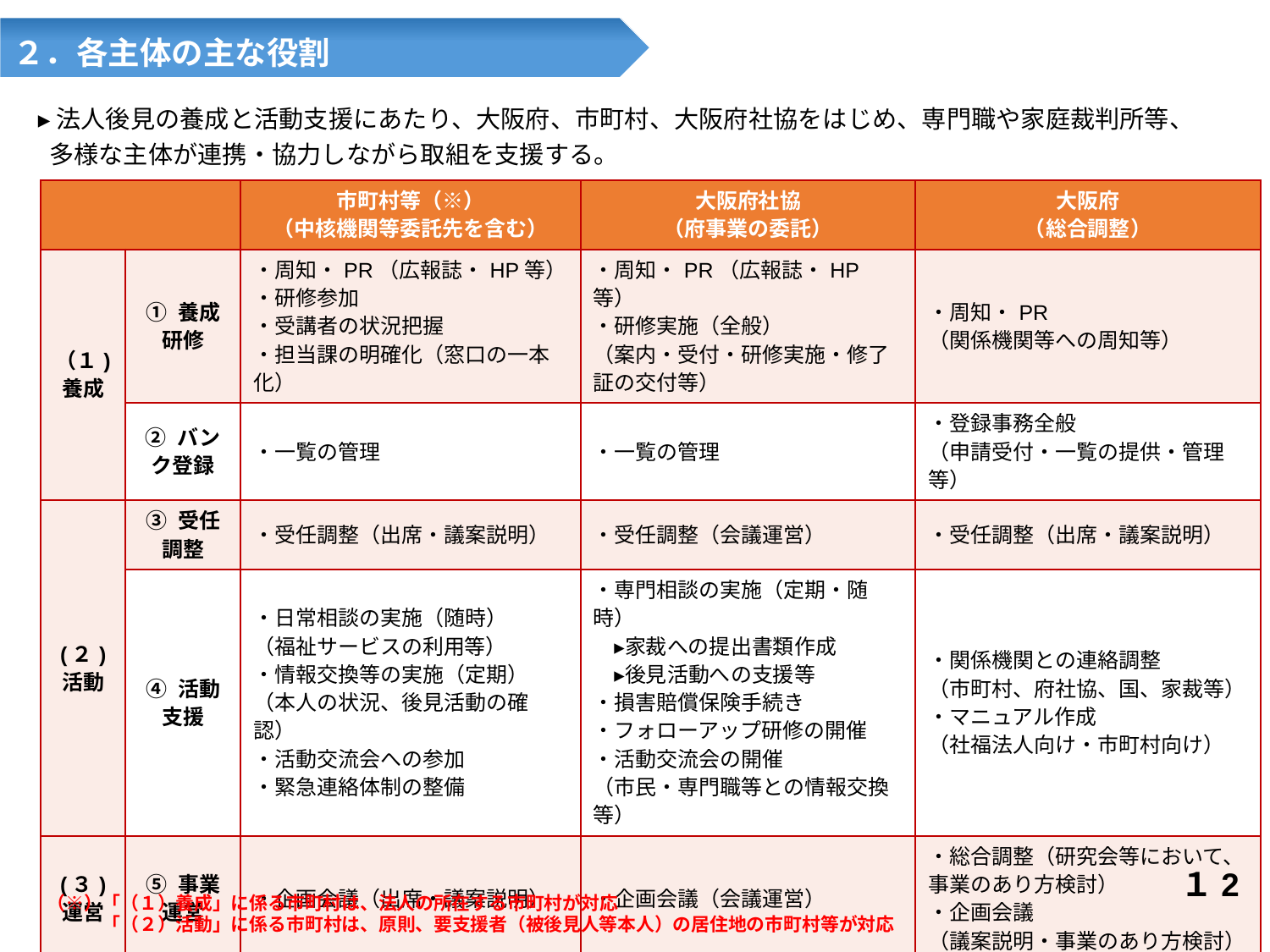

２．各主体の主な役割
▸法人後見の養成と活動支援にあたり、大阪府、市町村、大阪府社協をはじめ、専門職や家庭裁判所等、
 多様な主体が連携・協力しながら取組を支援する。
|  |  | 市町村等（※） （中核機関等委託先を含む） | 大阪府社協 （府事業の委託） | 大阪府 （総合調整） |
| --- | --- | --- | --- | --- |
| （１) 養成 | ① 養成研修 | ・周知・PR（広報誌・HP等） ・研修参加 ・受講者の状況把握 ・担当課の明確化（窓口の一本化） | ・周知・PR（広報誌・HP等） ・研修実施（全般） （案内・受付・研修実施・修了証の交付等） | ・周知・PR （関係機関等への周知等） |
|  | ② バンク登録 | ・一覧の管理 | ・一覧の管理 | ・登録事務全般 （申請受付・一覧の提供・管理等） |
| (２) 活動 | ③ 受任調整 | ・受任調整（出席・議案説明） | ・受任調整（会議運営） | ・受任調整（出席・議案説明） |
|  | ④ 活動支援 | ・日常相談の実施（随時） （福祉サービスの利用等） ・情報交換等の実施（定期） （本人の状況、後見活動の確認） ・活動交流会への参加 ・緊急連絡体制の整備 | ・専門相談の実施（定期・随時） 　▸家裁への提出書類作成 　▸後見活動への支援等 ・損害賠償保険手続き ・フォローアップ研修の開催 ・活動交流会の開催 （市民・専門職等との情報交換等） | ・関係機関との連絡調整 （市町村、府社協、国、家裁等） ・マニュアル作成 （社福法人向け・市町村向け） |
| (３) 運営 | ⑤ 事業運営 | ・企画会議（出席・議案説明） | ・企画会議（会議運営） | ・総合調整（研究会等において、事業のあり方検討） ・企画会議 （議案説明・事業のあり方検討） |
１2
（※）「（１）養成」に係る市町村は、法人の所在する市町村が対応
　　　「（２）活動」に係る市町村は、原則、要支援者（被後見人等本人）の居住地の市町村等が対応